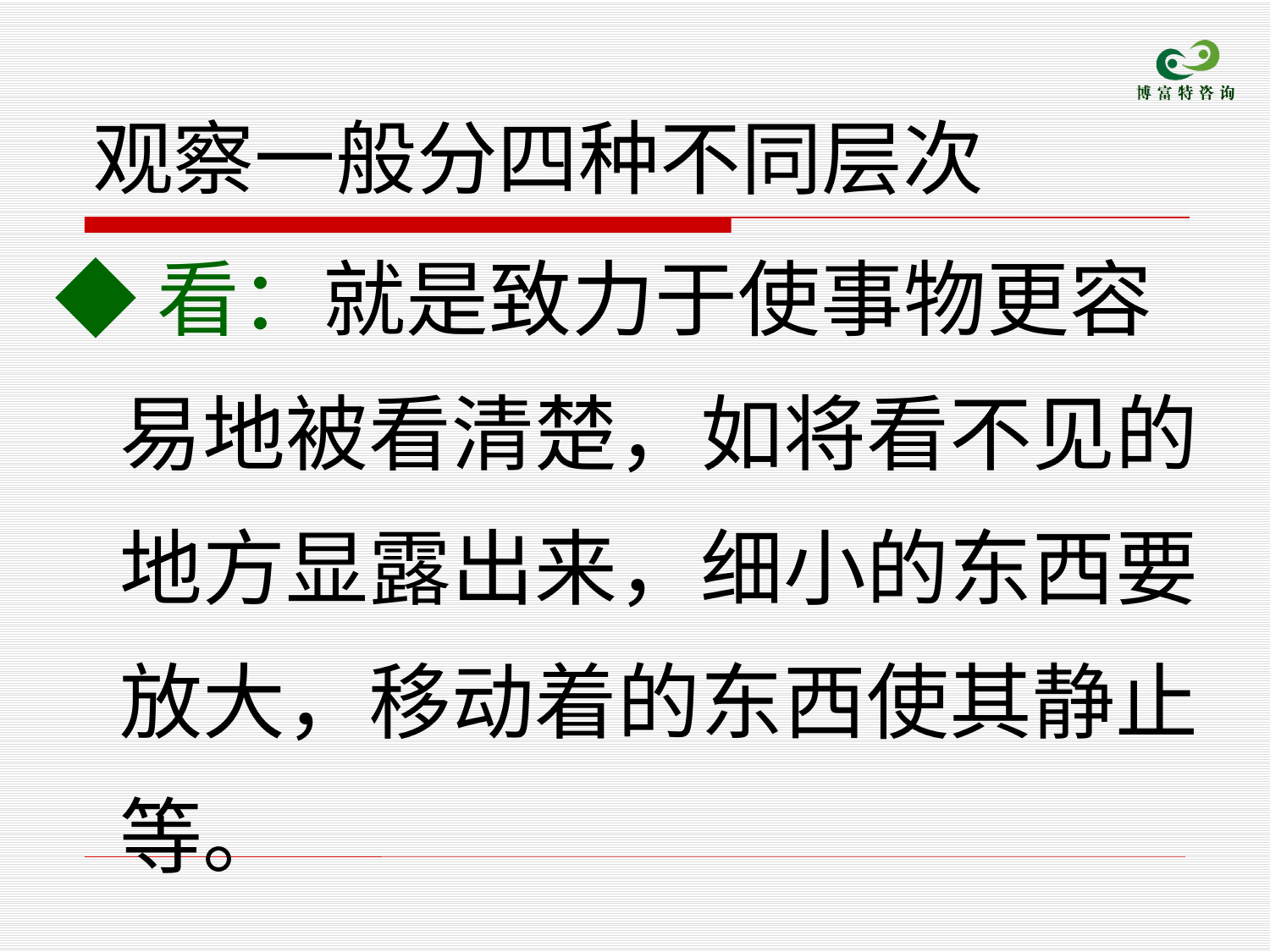

# 观察一般分四种不同层次
◆看：就是致力于使事物更容易地被看清楚，如将看不见的地方显露出来，细小的东西要放大，移动着的东西使其静止等。
636